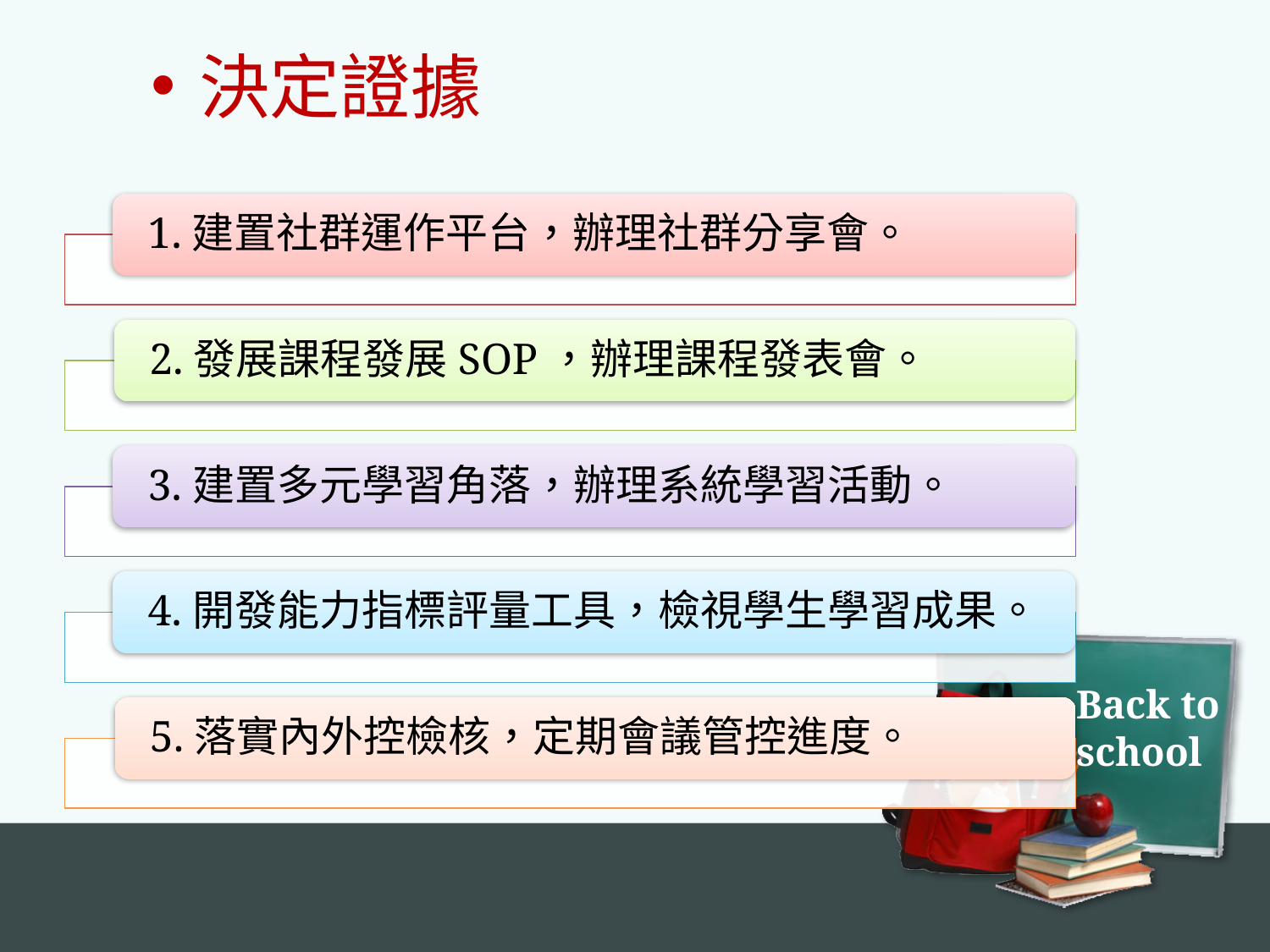

決定證據
1.建置社群運作平台，辦理社群分享會。
2.發展課程發展SOP，辦理課程發表會。
3.建置多元學習角落，辦理系統學習活動。
4.開發能力指標評量工具，檢視學生學習成果。
5.落實內外控檢核，定期會議管控進度。
Back to
school